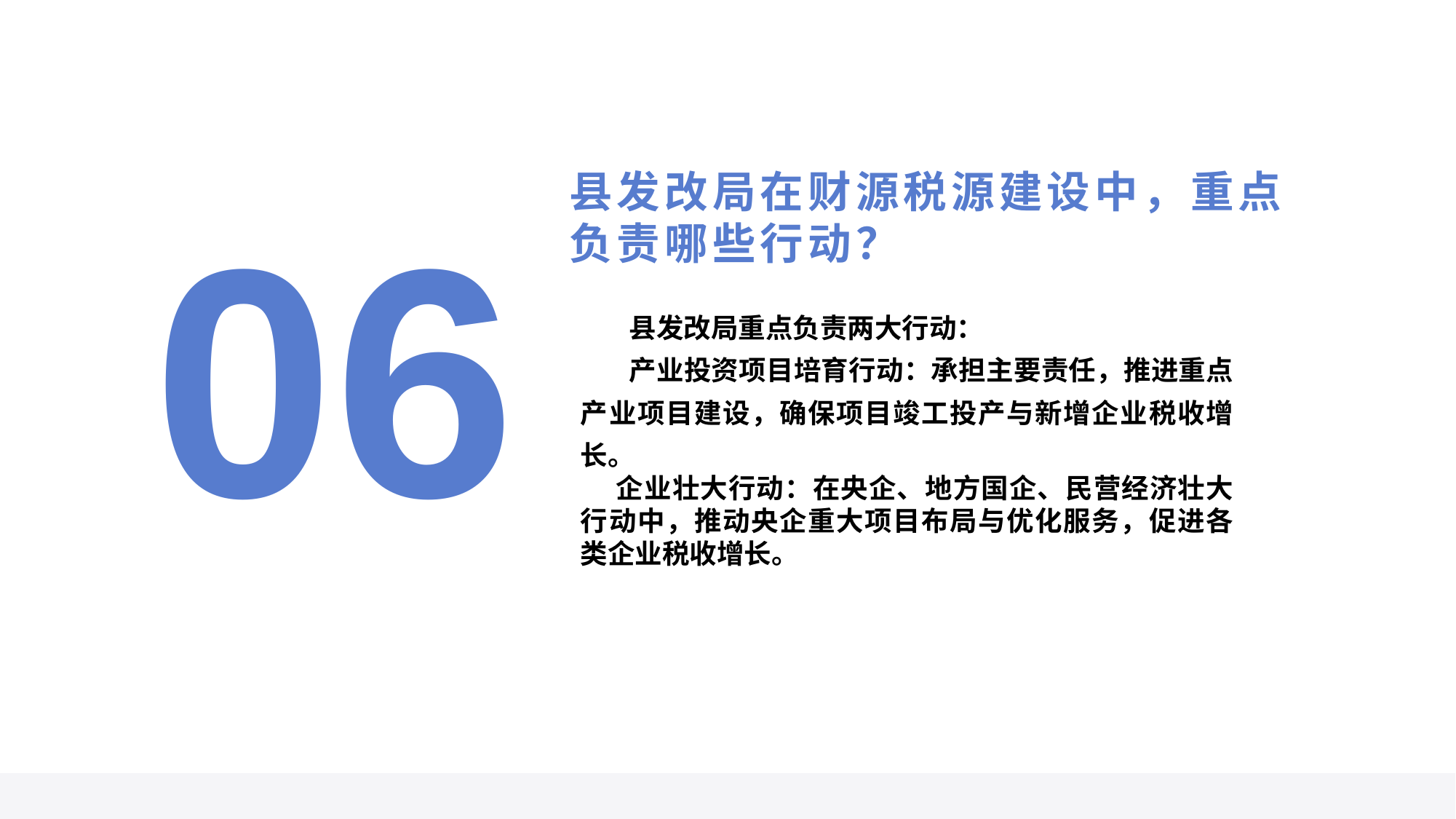

# 县发改局在财源税源建设中，重点负责哪些行动？
06
县发改局重点负责两大行动：
产业投资项目培育行动：承担主要责任，推进重点产业项目建设，确保项目竣工投产与新增企业税收增长。
    企业壮大行动：在央企、地方国企、民营经济壮大行动中，推动央企重大项目布局与优化服务，促进各类企业税收增长。